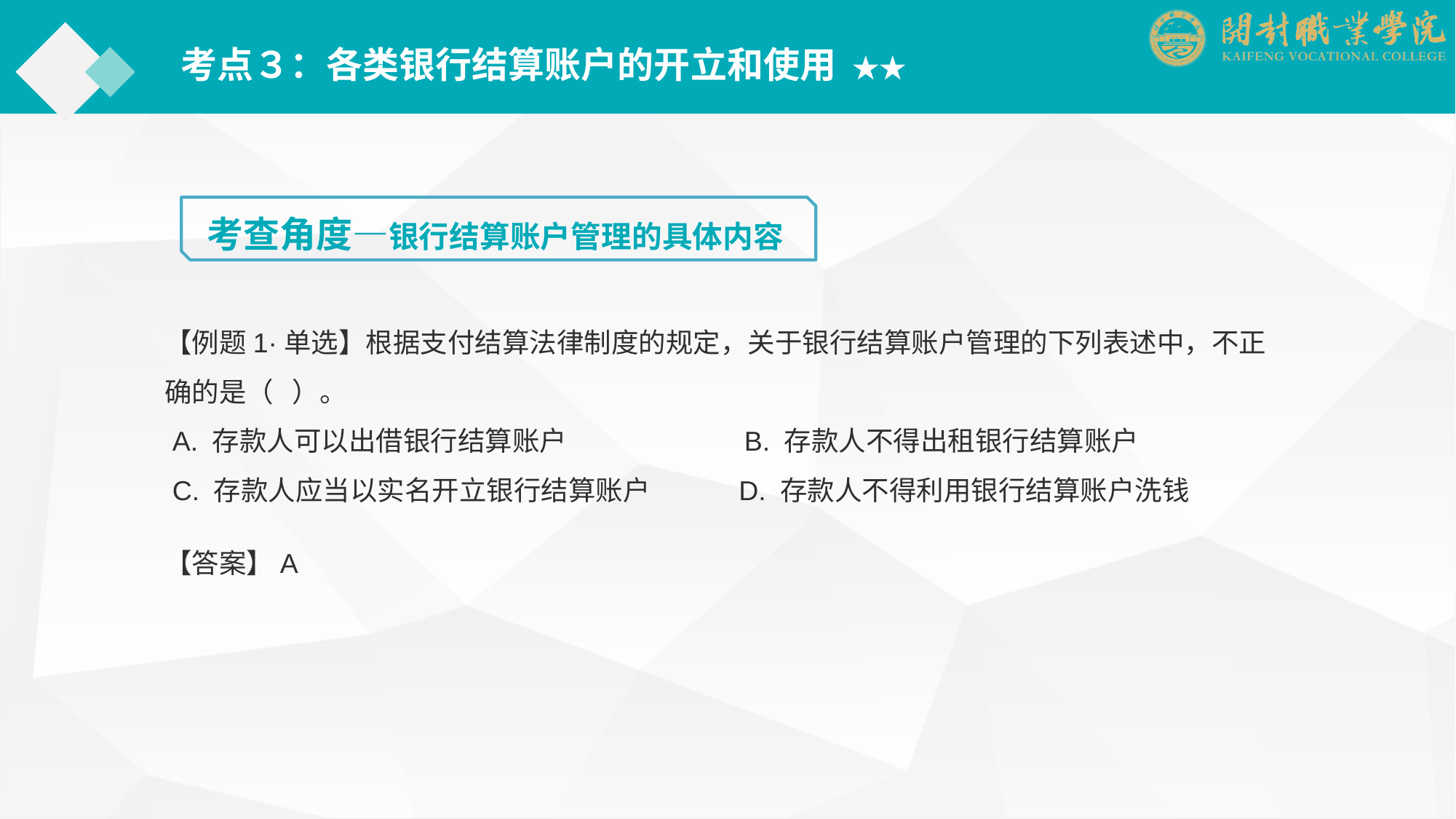

考点３：各类银行结算账户的开立和使用  ★★

考查角度—银行结算账户管理的具体内容
【例题1·单选】根据支付结算法律制度的规定，关于银行结算账户管理的下列表述中，不正确的是（   ）。
 A. 存款人可以出借银行结算账户		　B. 存款人不得出租银行结算账户
 C. 存款人应当以实名开立银行结算账户　　　D. 存款人不得利用银行结算账户洗钱
【答案】A